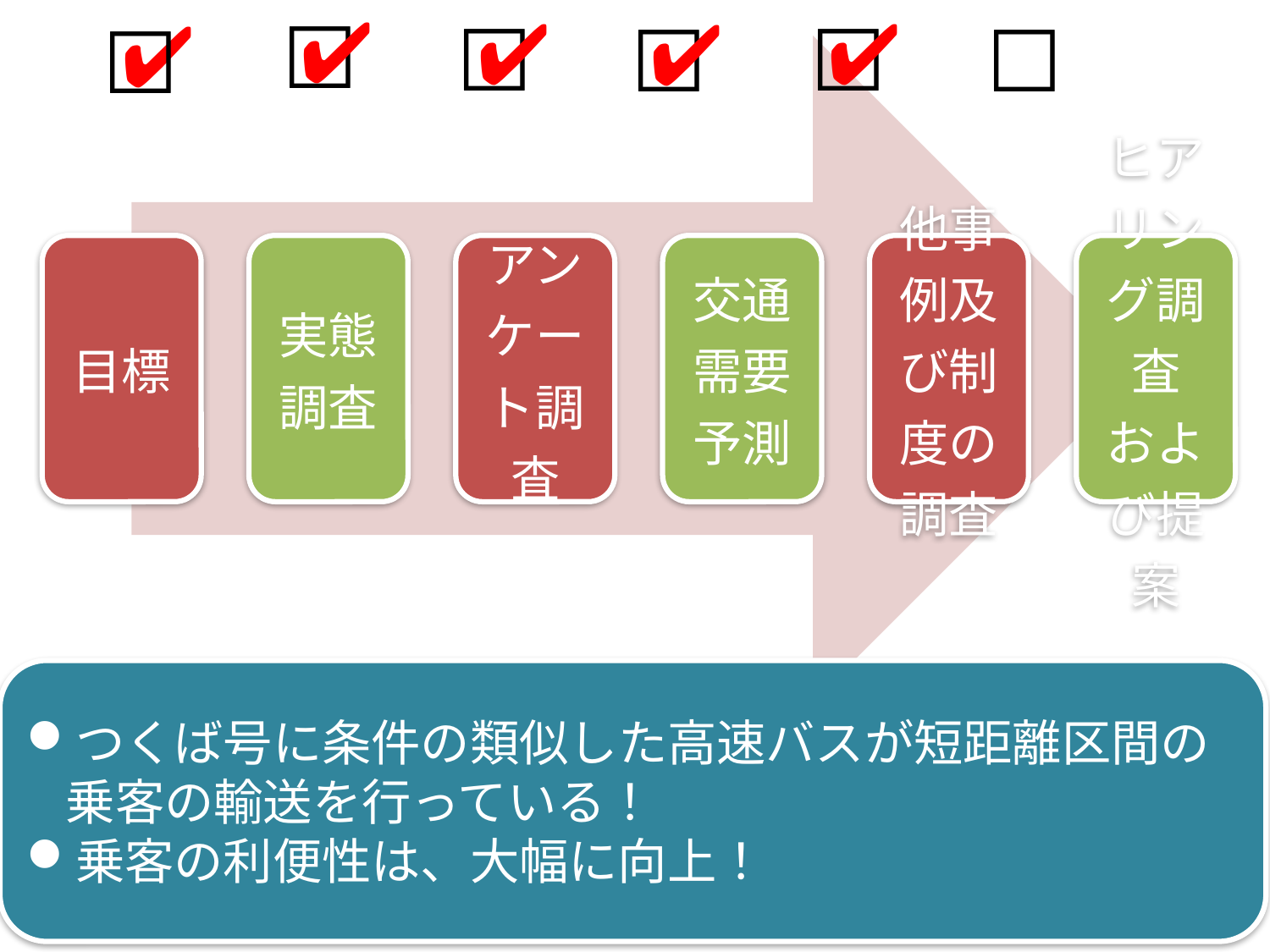

✔
✔
✔
✔
✔
☐
☐
☐
☐
☐
☐
目標
アンケート調査
実態調査
ヒアリング調査
および提案
交通需要予測
他事例及び制度の調査
つくば号に条件の類似した高速バスが短距離区間の
乗客の輸送を行っている！
乗客の利便性は、大幅に向上！